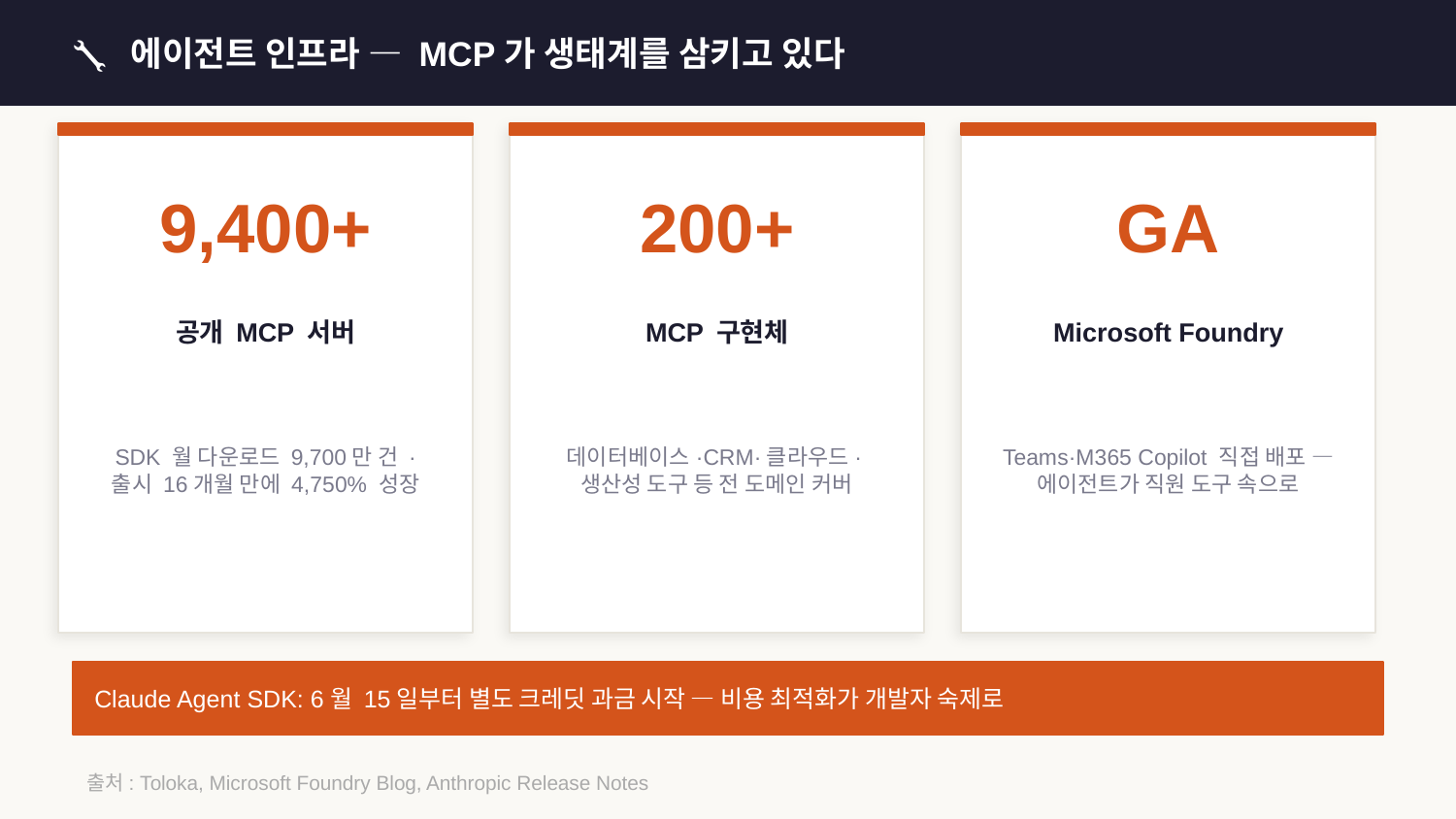

🔧  에이전트 인프라 — MCP가 생태계를 삼키고 있다

9,400+
200+
GA
공개 MCP 서버
MCP 구현체
Microsoft Foundry
SDK 월 다운로드 9,700만 건 · 출시 16개월 만에 4,750% 성장
데이터베이스·CRM·클라우드·생산성 도구 등 전 도메인 커버
Teams·M365 Copilot 직접 배포 — 에이전트가 직원 도구 속으로

Claude Agent SDK: 6월 15일부터 별도 크레딧 과금 시작 — 비용 최적화가 개발자 숙제로
출처: Toloka, Microsoft Foundry Blog, Anthropic Release Notes